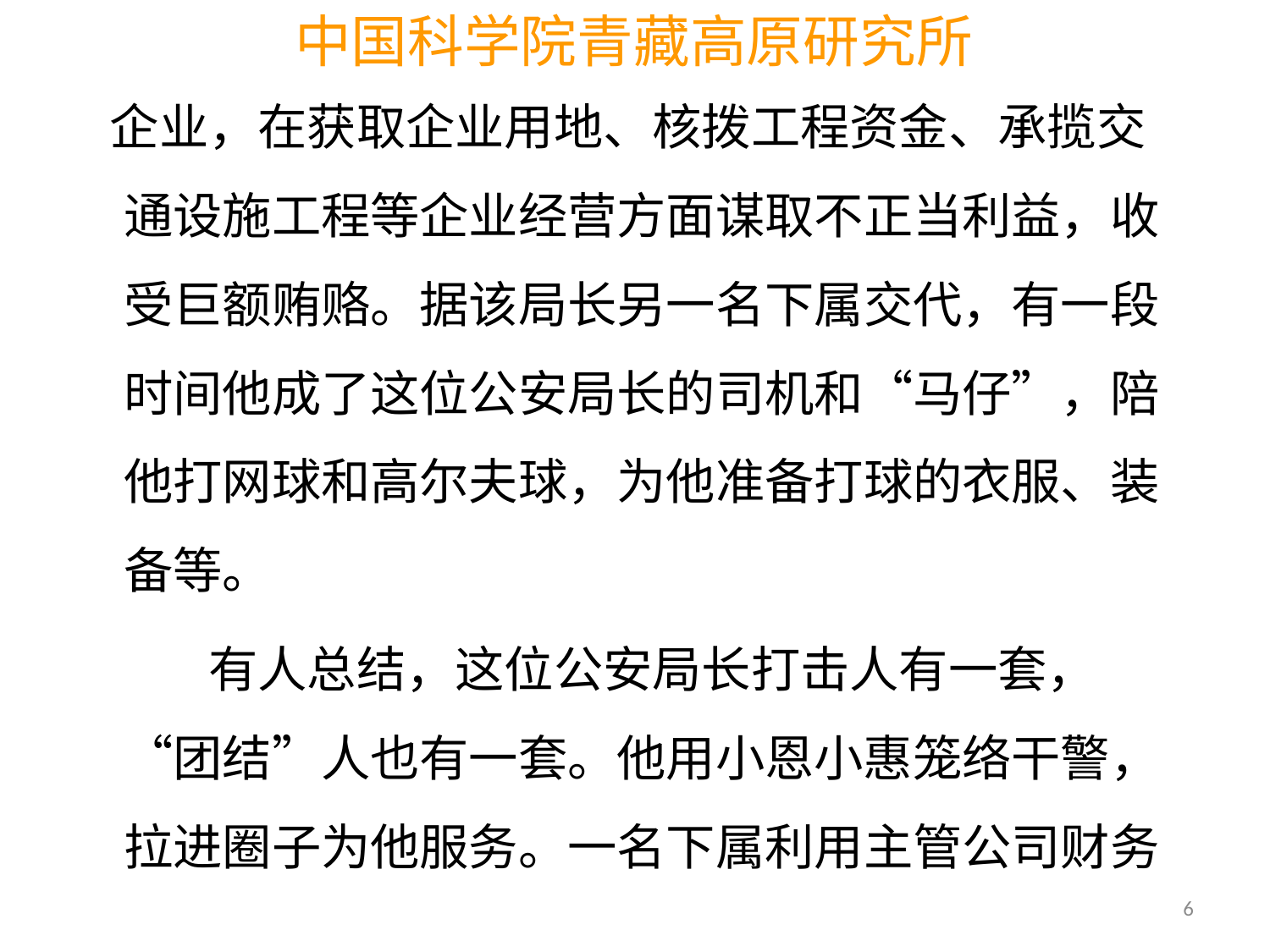

企业，在获取企业用地、核拨工程资金、承揽交通设施工程等企业经营方面谋取不正当利益，收受巨额贿赂。据该局长另一名下属交代，有一段时间他成了这位公安局长的司机和“马仔”，陪他打网球和高尔夫球，为他准备打球的衣服、装备等。
  　　有人总结，这位公安局长打击人有一套，“团结”人也有一套。他用小恩小惠笼络干警，拉进圈子为他服务。一名下属利用主管公司财务
6